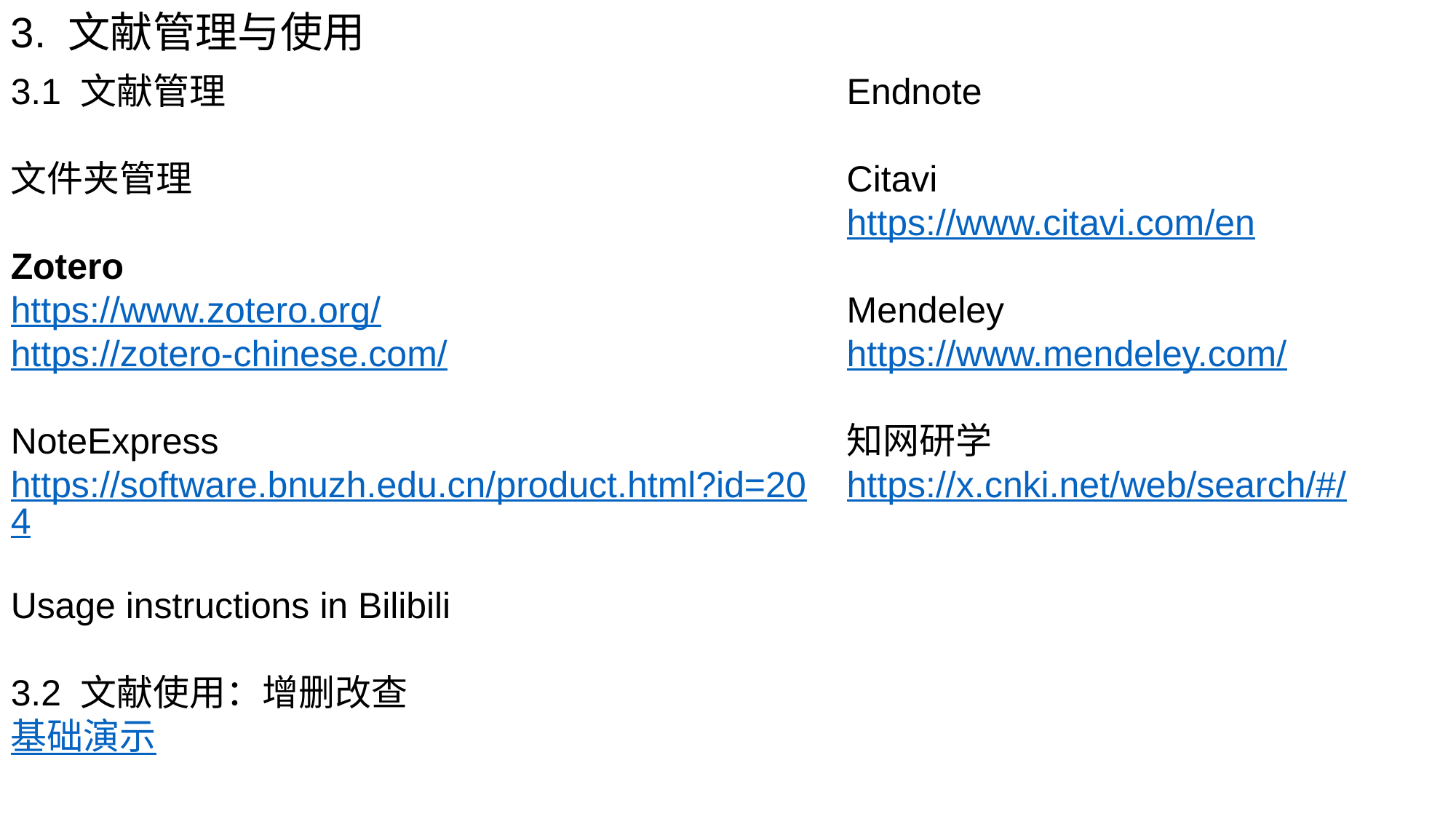

3. 文献管理与使用
3.1 文献管理

文件夹管理

Zotero
https://www.zotero.org/
https://zotero-chinese.com/

NoteExpress
https://software.bnuzh.edu.cn/product.html?id=204
Endnote

Citavi
https://www.citavi.com/en

Mendeley
https://www.mendeley.com/

知网研学
https://x.cnki.net/web/search/#/
Usage instructions in Bilibili

3.2 文献使用：增删改查
基础演示